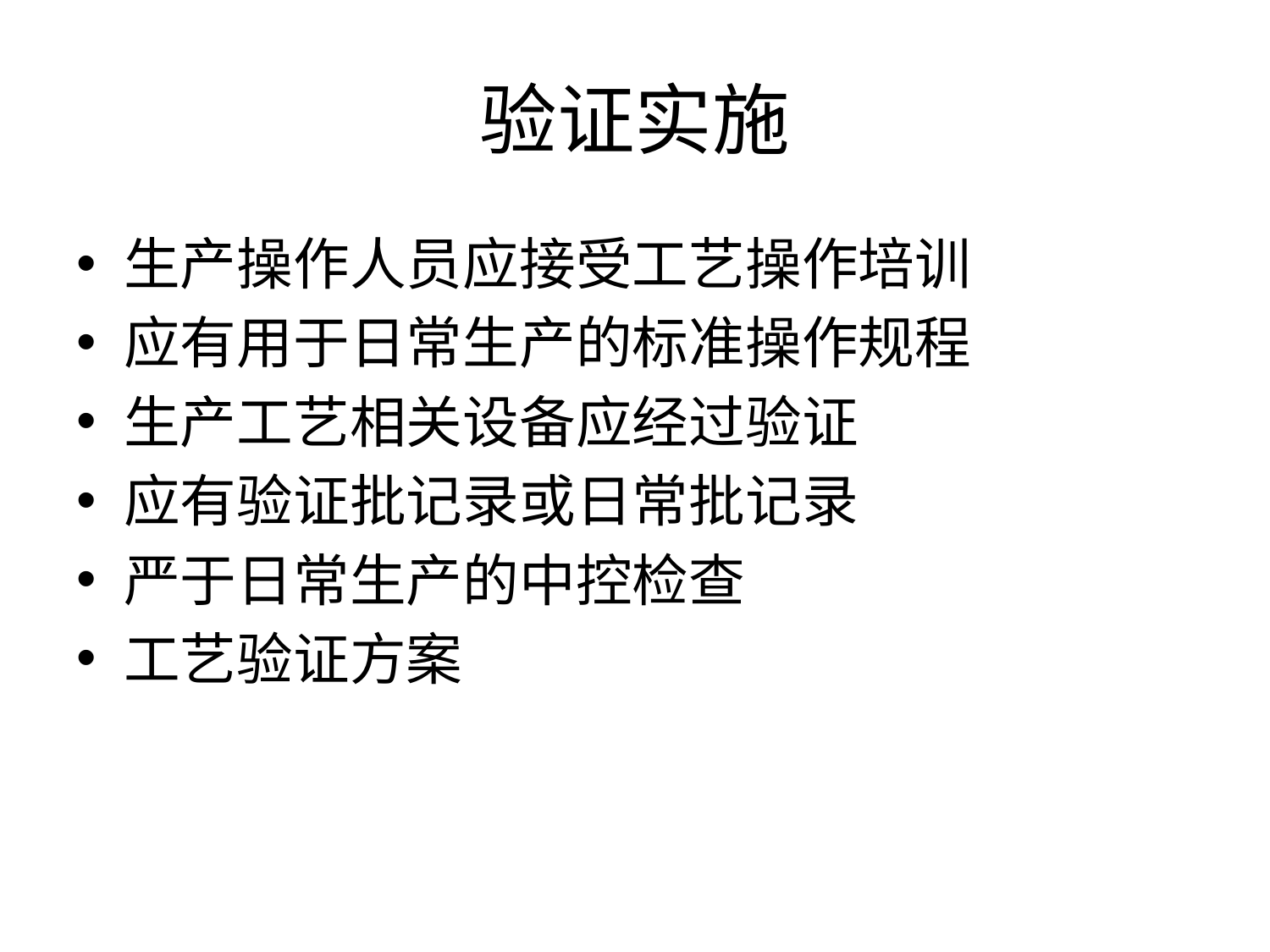

# 验证实施
生产操作人员应接受工艺操作培训
应有用于日常生产的标准操作规程
生产工艺相关设备应经过验证
应有验证批记录或日常批记录
严于日常生产的中控检查
工艺验证方案